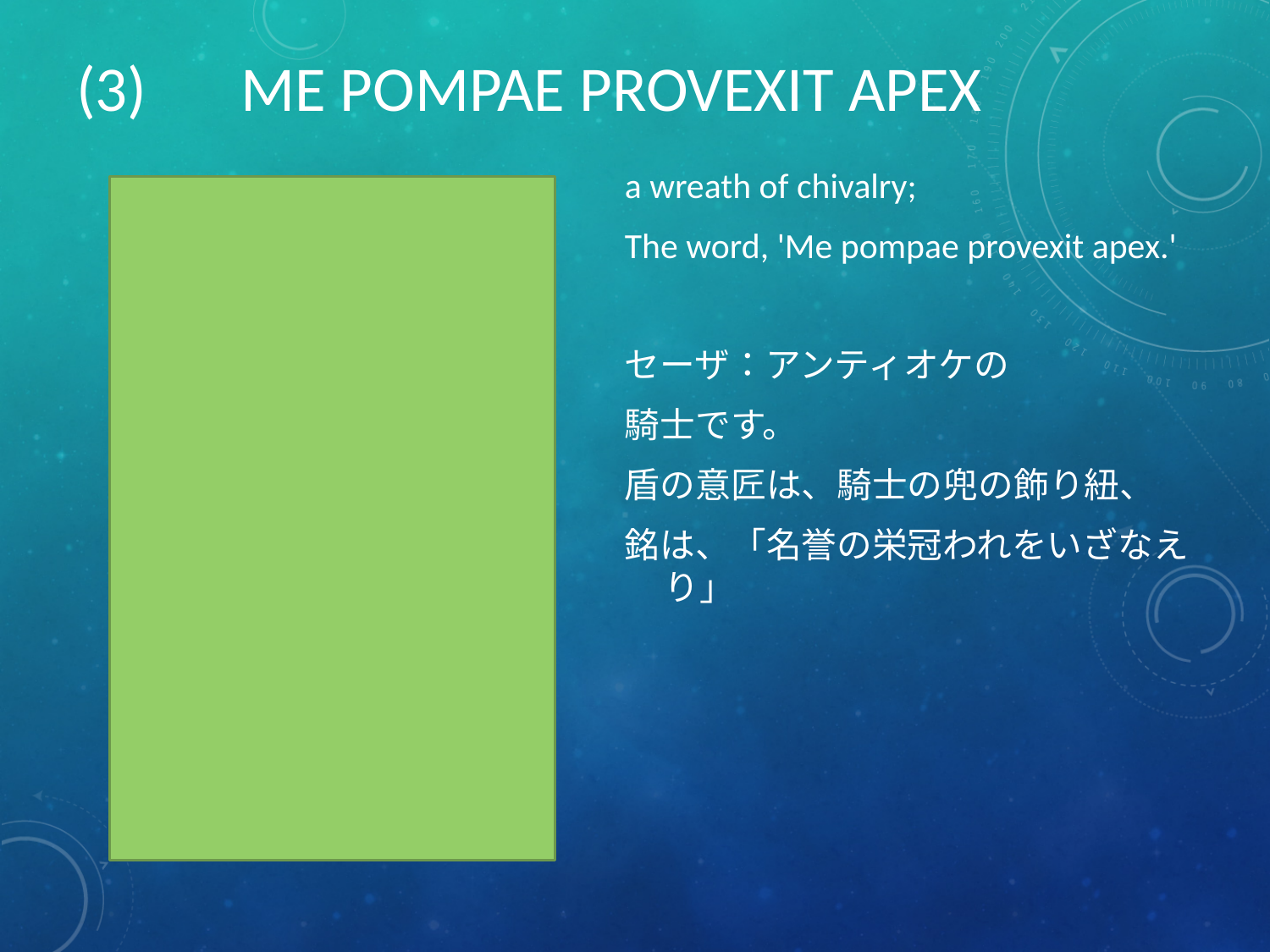

# (3)　ME POMPAE PROVEXIT APEX
a wreath of chivalry;
The word, 'Me pompae provexit apex.'

セーザ：アンティオケの
騎士です。
盾の意匠は、騎士の兜の飾り紐、
銘は、「名誉の栄冠われをいざなえり」